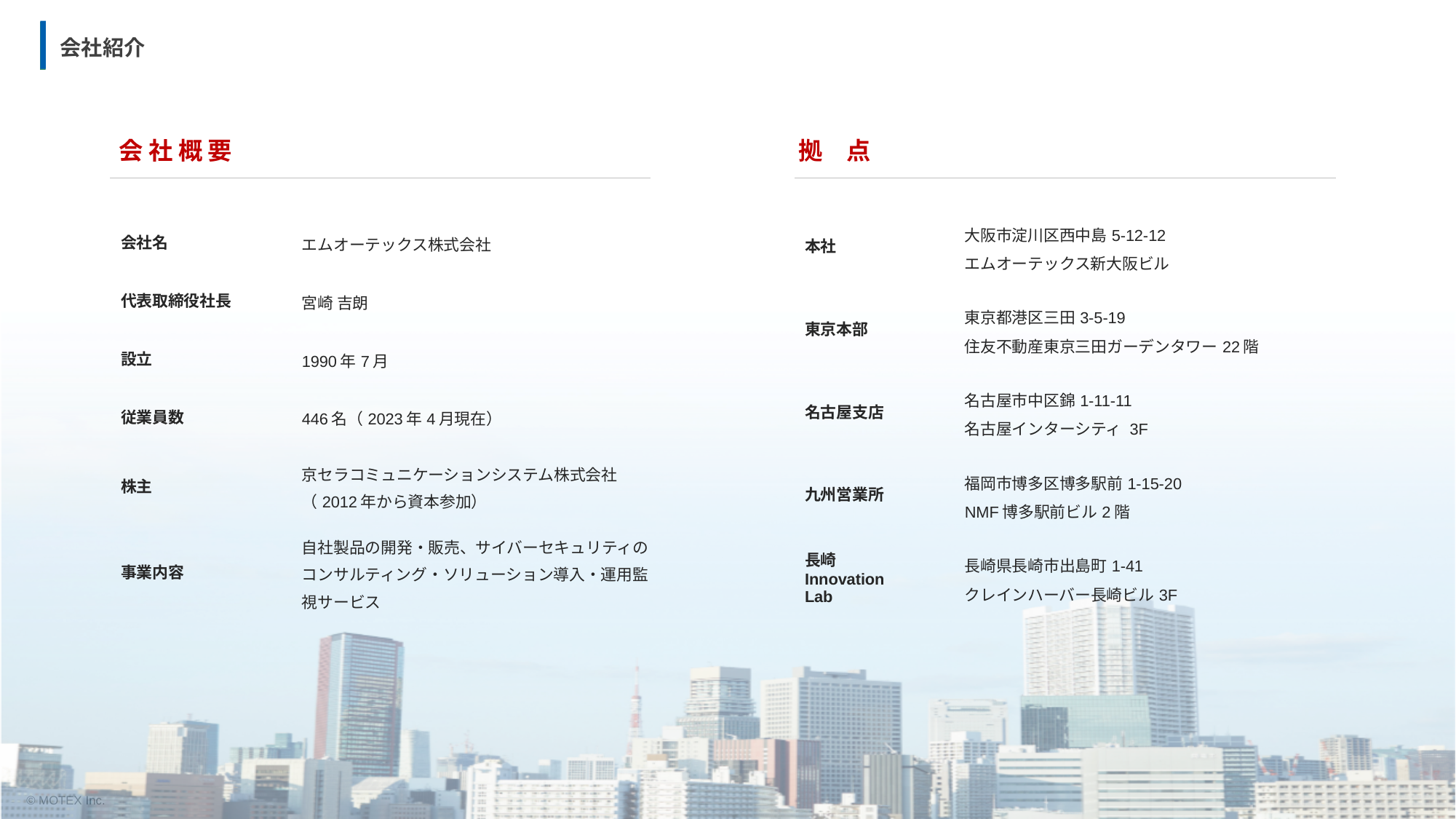

会社紹介
会 社 概 要
拠　点
| 本社 |  | 大阪市淀川区西中島5-12-12 エムオーテックス新大阪ビル |
| --- | --- | --- |
| 東京本部 |  | 東京都港区三田3-5-19 住友不動産東京三田ガーデンタワー22階 |
| 名古屋支店 |  | 名古屋市中区錦1-11-11 名古屋インターシティ 3F |
| 九州営業所 |  | 福岡市博多区博多駅前1-15-20 NMF博多駅前ビル2階 |
| 長崎 Innovation Lab |  | 長崎県長崎市出島町1-41 クレインハーバー長崎ビル3F |
| 会社名 |  | エムオーテックス株式会社 |
| --- | --- | --- |
| 代表取締役社長 |  | 宮崎 吉朗 |
| 設立 |  | 1990年7月 |
| 従業員数 |  | 446名（2023年4月現在） |
| 株主 |  | 京セラコミュニケーションシステム株式会社 （2012年から資本参加） |
| 事業内容 |  | 自社製品の開発・販売、サイバーセキュリティのコンサルティング・ソリューション導入・運用監視サービス |